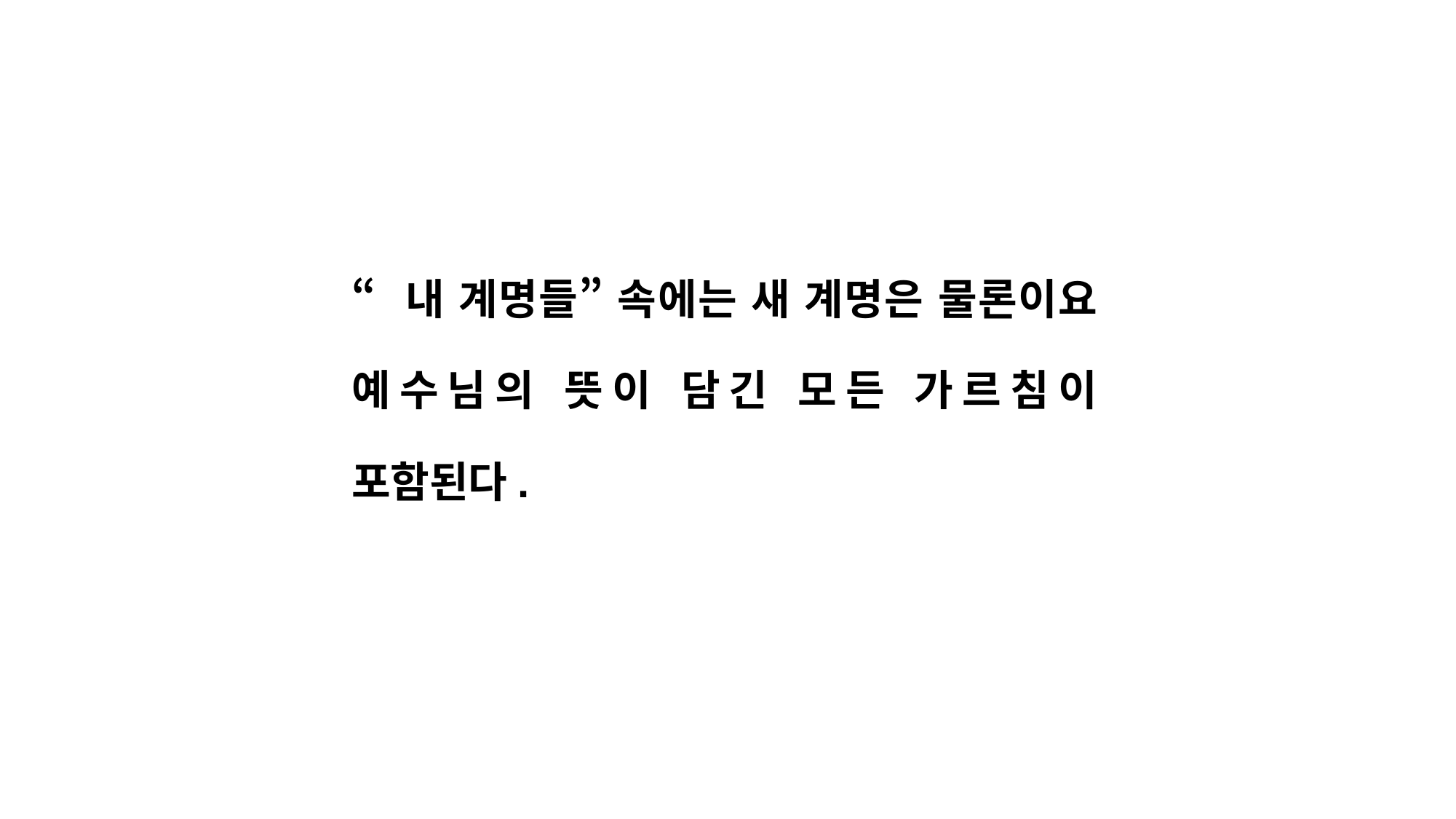

“내 계명들” 속에는 새 계명은 물론이요 예수님의 뜻이 담긴 모든 가르침이 포함된다.